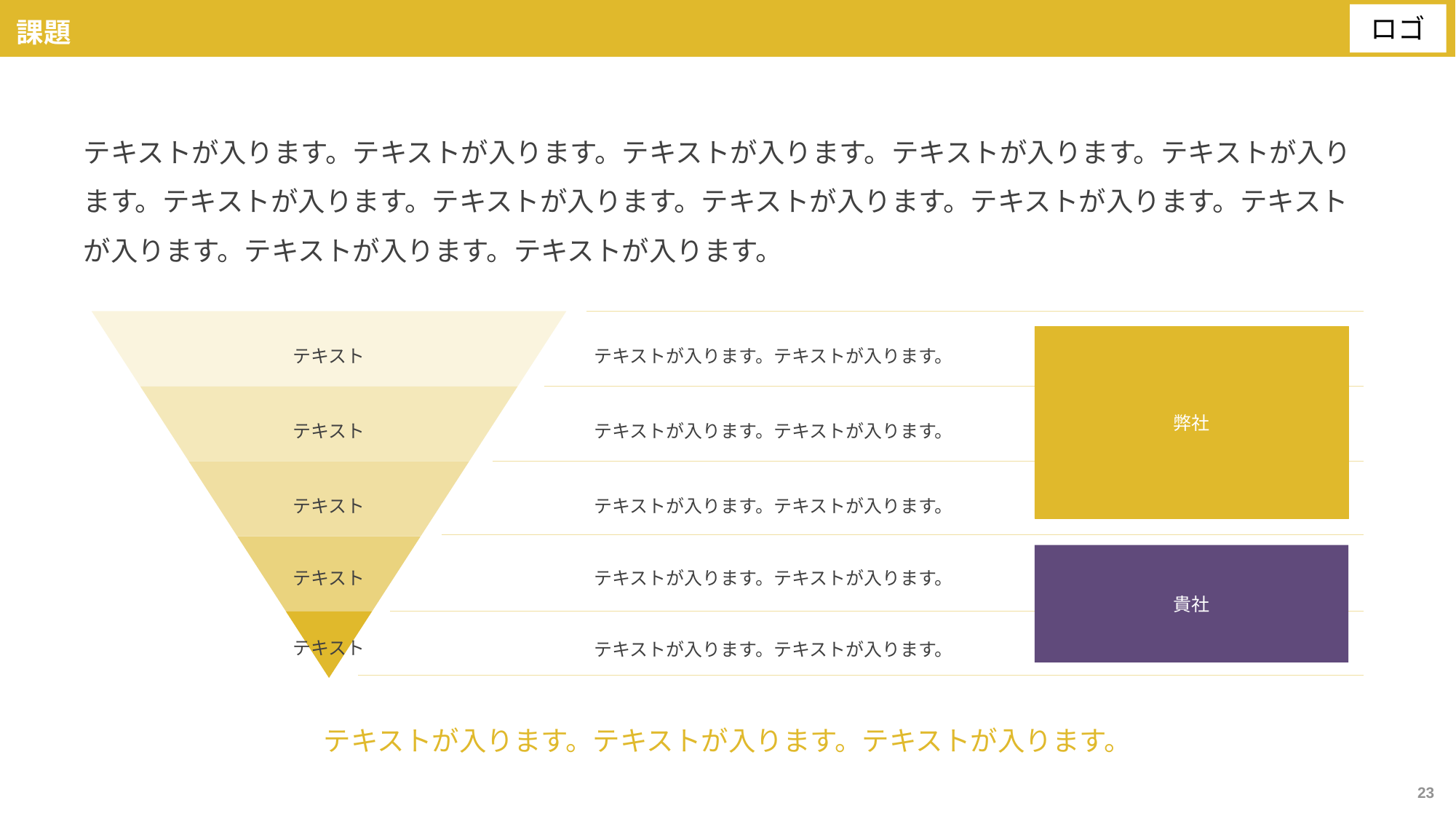

課題
テキストが入ります。テキストが入ります。テキストが入ります。テキストが入ります。テキストが入ります。テキストが入ります。テキストが入ります。テキストが入ります。テキストが入ります。テキストが入ります。テキストが入ります。テキストが入ります。

弊社
テキスト
テキストが入ります。テキストが入ります。

テキスト
テキストが入ります。テキストが入ります。

テキスト
テキストが入ります。テキストが入ります。

貴社
テキスト
テキストが入ります。テキストが入ります。

テキスト
テキストが入ります。テキストが入ります。
テキストが入ります。テキストが入ります。テキストが入ります。
23